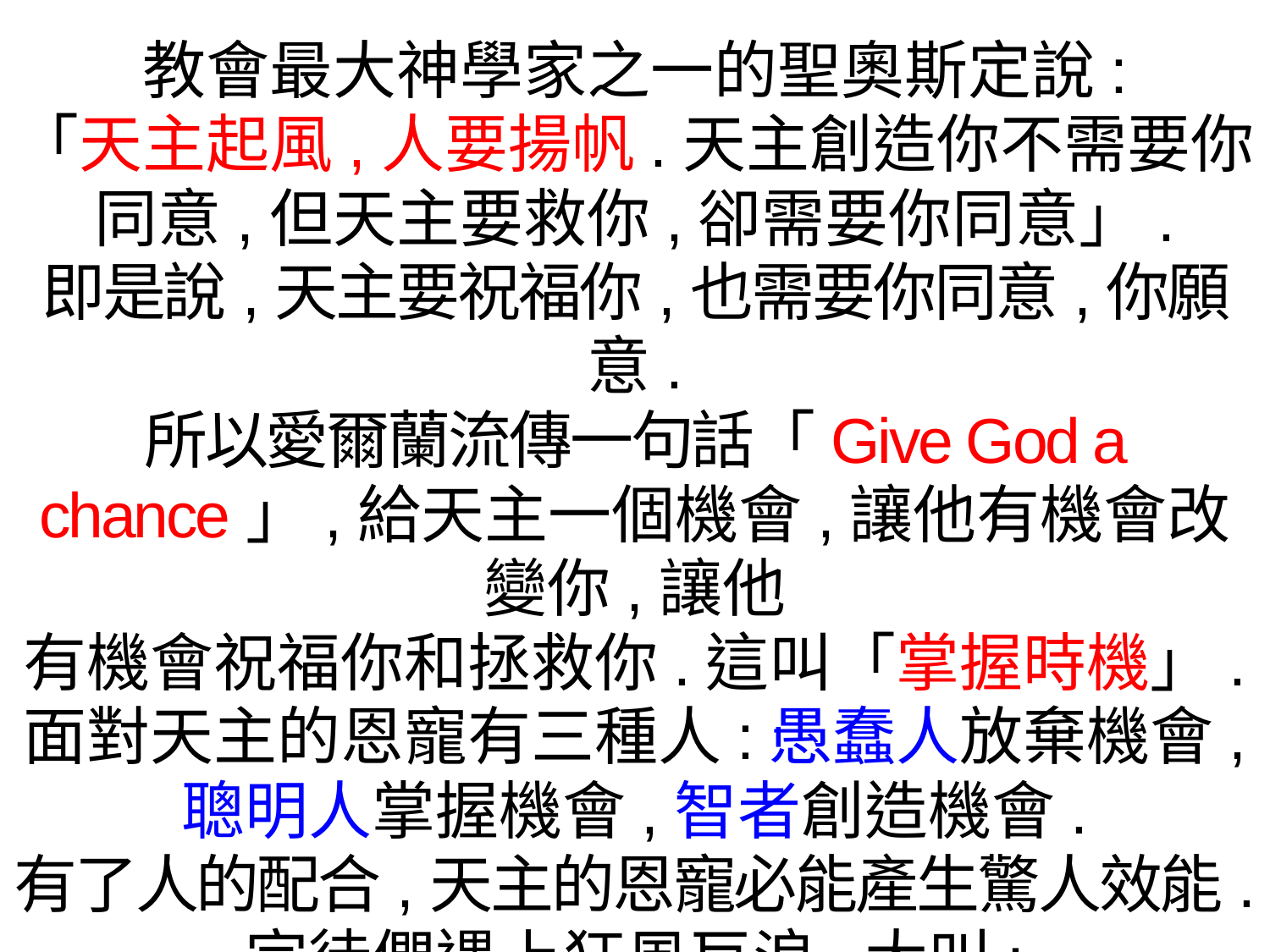

教會最大神學家之一的聖奧斯定說:
「天主起風,人要揚帆.天主創造你不需要你
同意,但天主要救你,卻需要你同意」.
即是說,天主要祝福你,也需要你同意,你願意.
所以愛爾蘭流傳一句話「Give God a chance」,給天主一個機會,讓他有機會改變你,讓他
有機會祝福你和拯救你.這叫「掌握時機」.
面對天主的恩寵有三種人:愚蠢人放棄機會,
聰明人掌握機會,智者創造機會.
有了人的配合,天主的恩寵必能產生驚人效能.
宗徒們遇上狂風巨浪,大叫:
「主,我們要死了,你不管嗎?」